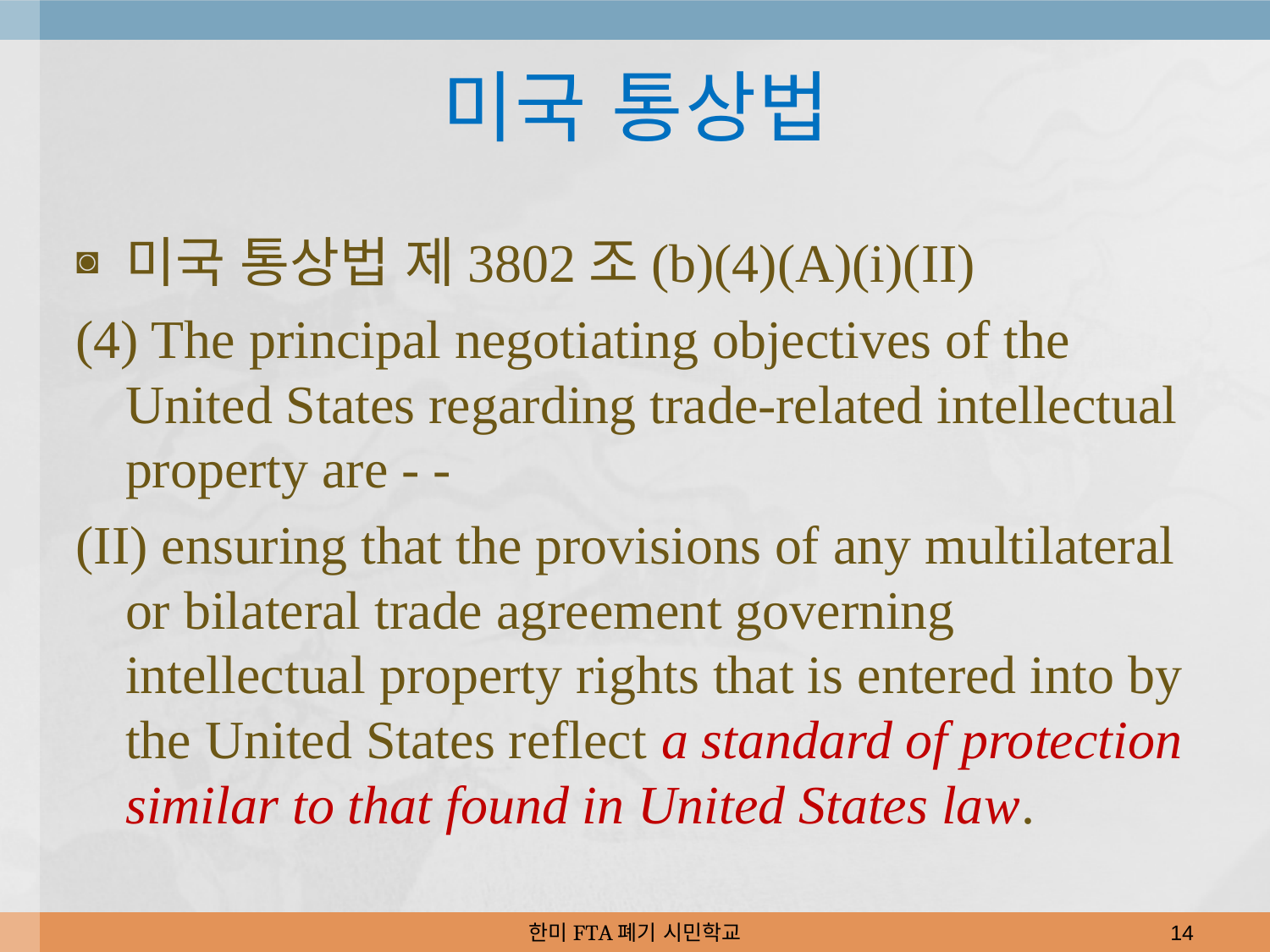

# 미국 통상법
미국 통상법 제3802조(b)(4)(A)(i)(II)
(4) The principal negotiating objectives of the United States regarding trade-related intellectual property are - -
(II) ensuring that the provisions of any multilateral or bilateral trade agreement governing intellectual property rights that is entered into by the United States reflect a standard of protection similar to that found in United States law.
한미FTA폐기 시민학교
14